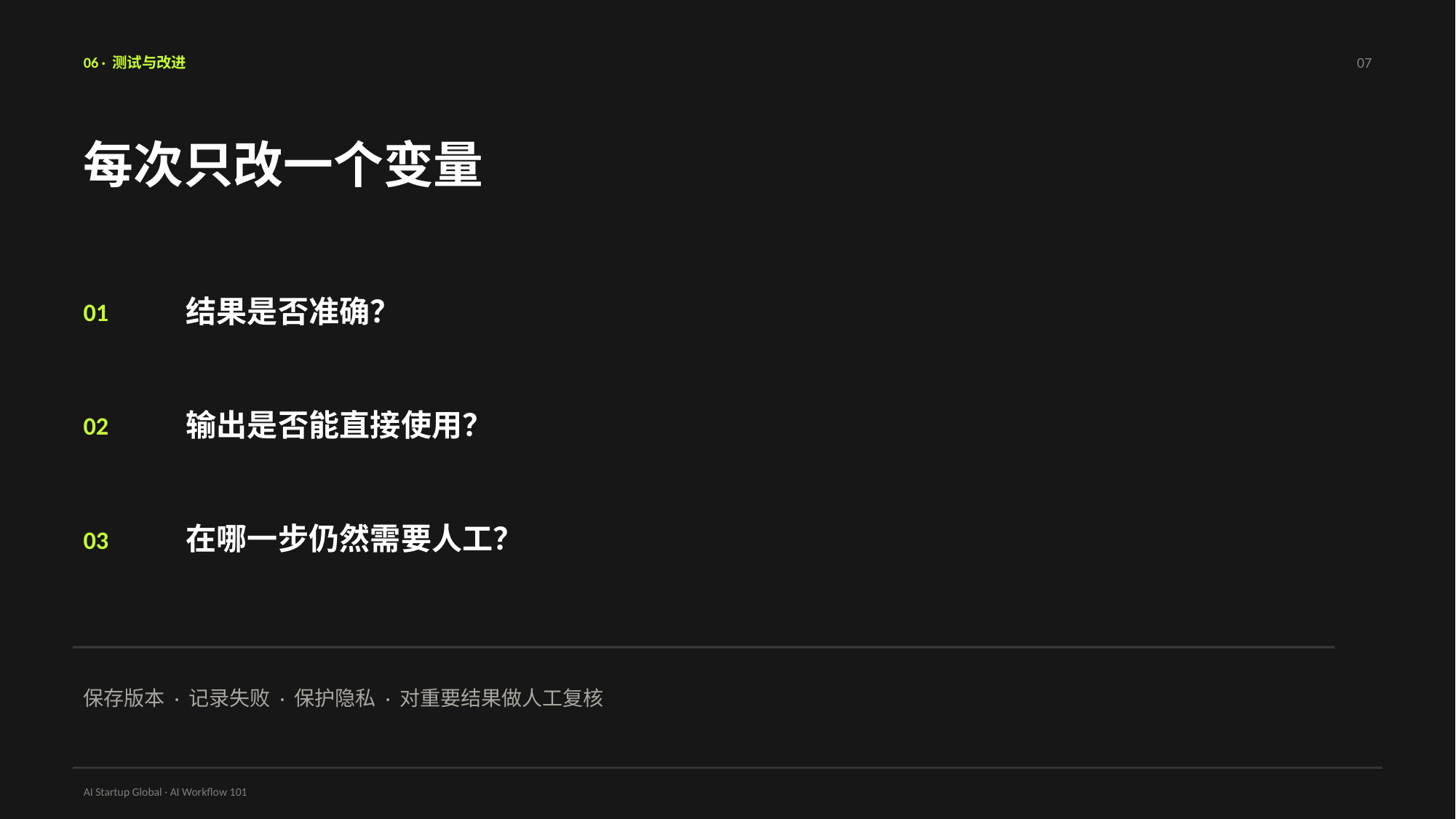

06 · 测试与改进
07
每次只改一个变量
结果是否准确？
01
输出是否能直接使用？
02
在哪一步仍然需要人工？
03

保存版本 · 记录失败 · 保护隐私 · 对重要结果做人工复核

AI Startup Global · AI Workflow 101